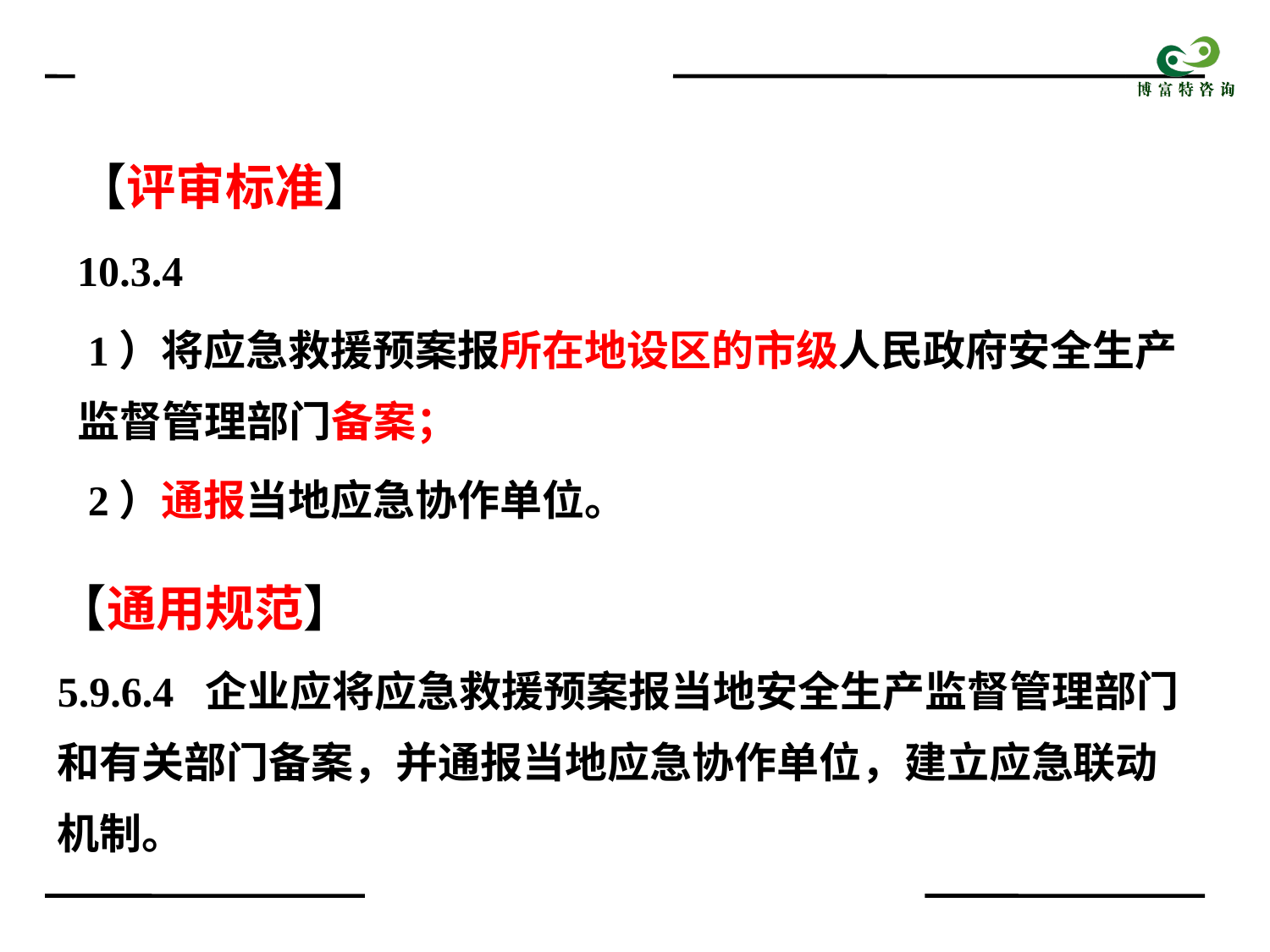

【评审标准】
10.3.4
 1）将应急救援预案报所在地设区的市级人民政府安全生产监督管理部门备案；
 2）通报当地应急协作单位。
【通用规范】
5.9.6.4  企业应将应急救援预案报当地安全生产监督管理部门和有关部门备案，并通报当地应急协作单位，建立应急联动机制。